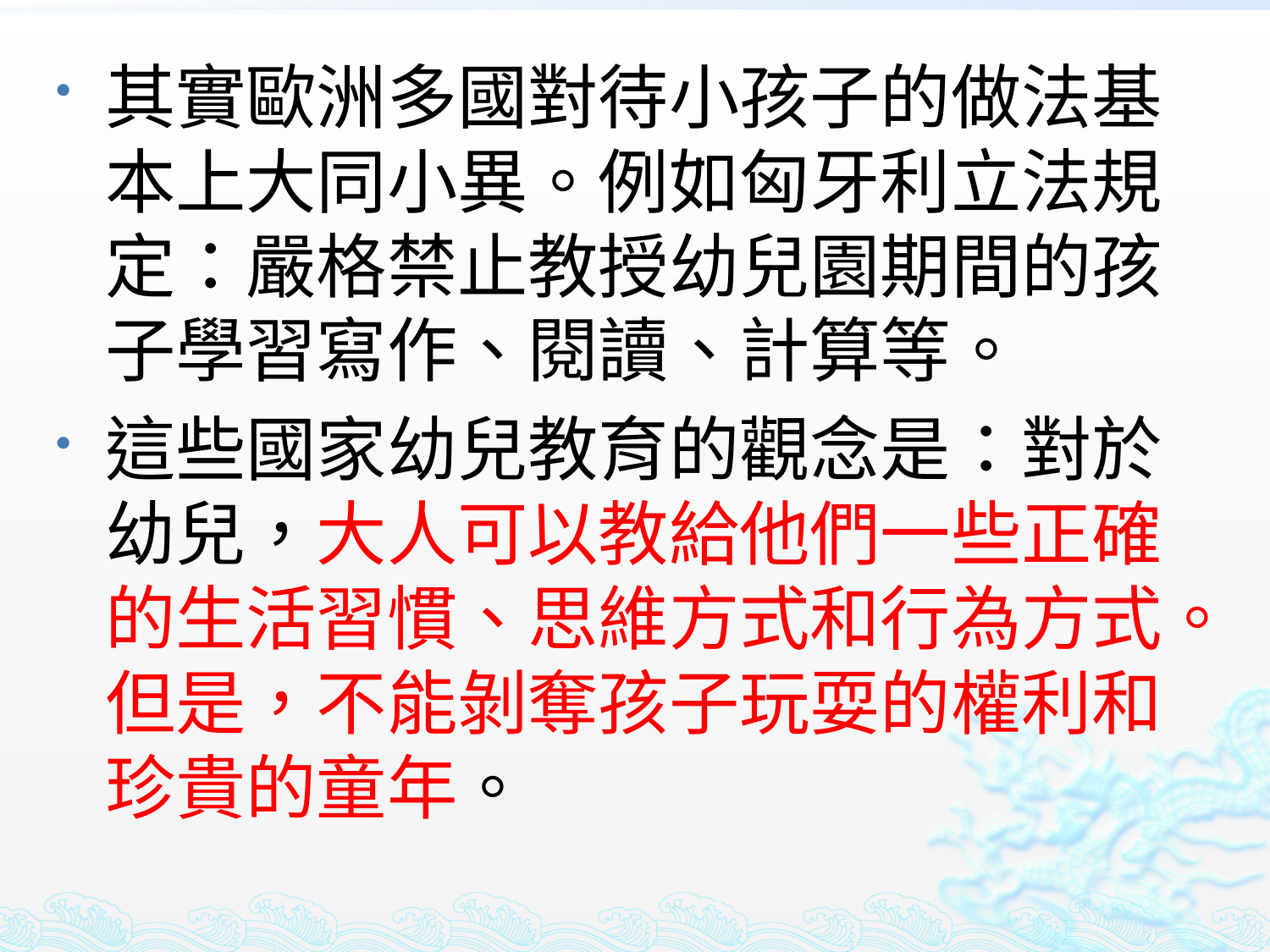

其實歐洲多國對待小孩子的做法基本上大同小異。例如匈牙利立法規定：嚴格禁止教授幼兒園期間的孩子學習寫作、閱讀、計算等。
這些國家幼兒教育的觀念是：對於幼兒，大人可以教給他們一些正確的生活習慣、思維方式和行為方式。但是，不能剝奪孩子玩耍的權利和珍貴的童年。